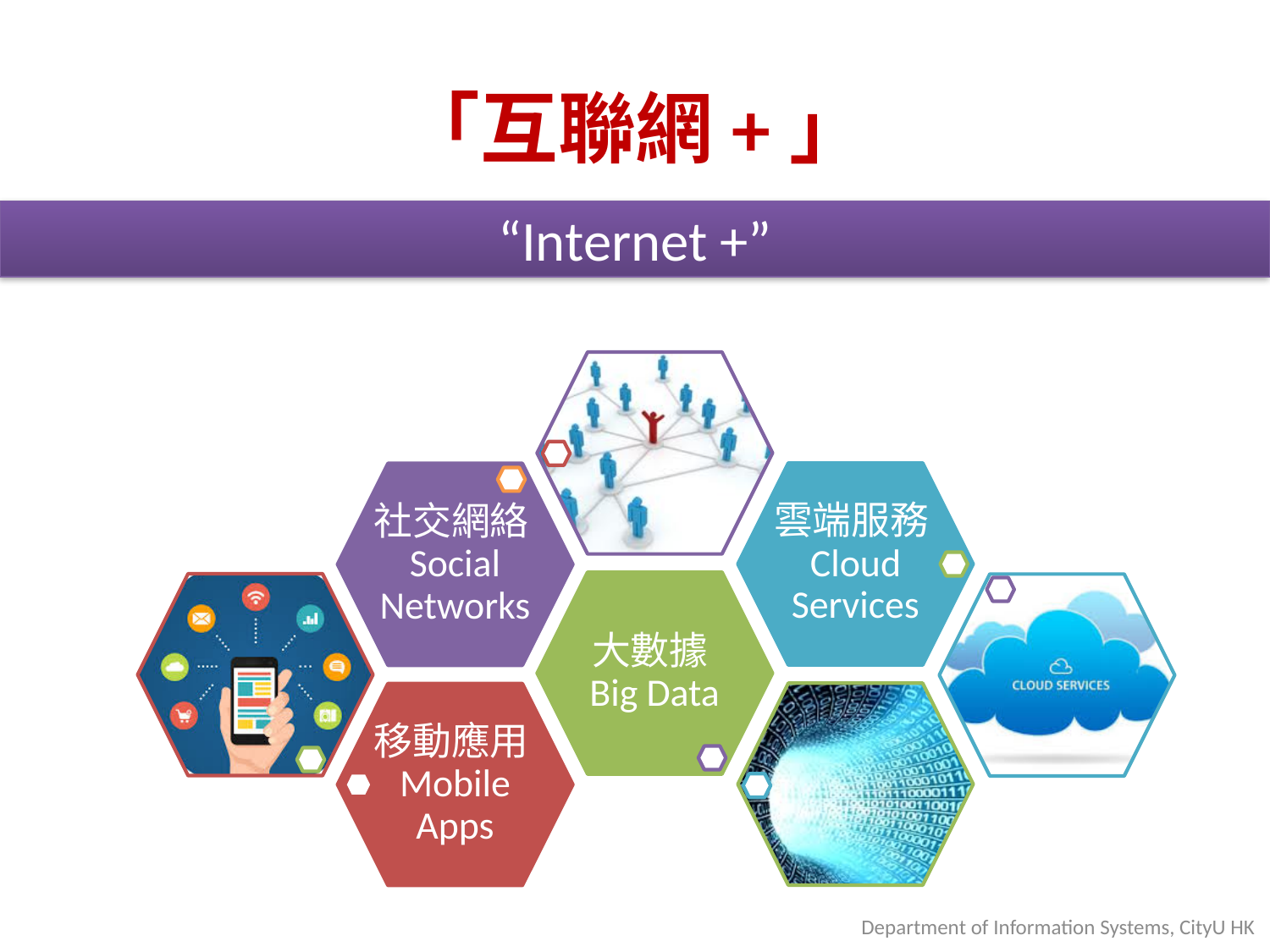

# 「互聯網+」
“Internet +”
移動應用Mobile Apps
大數據Big Data
社交網絡Social Networks
雲端服務Cloud Services
Department of Information Systems, CityU HK